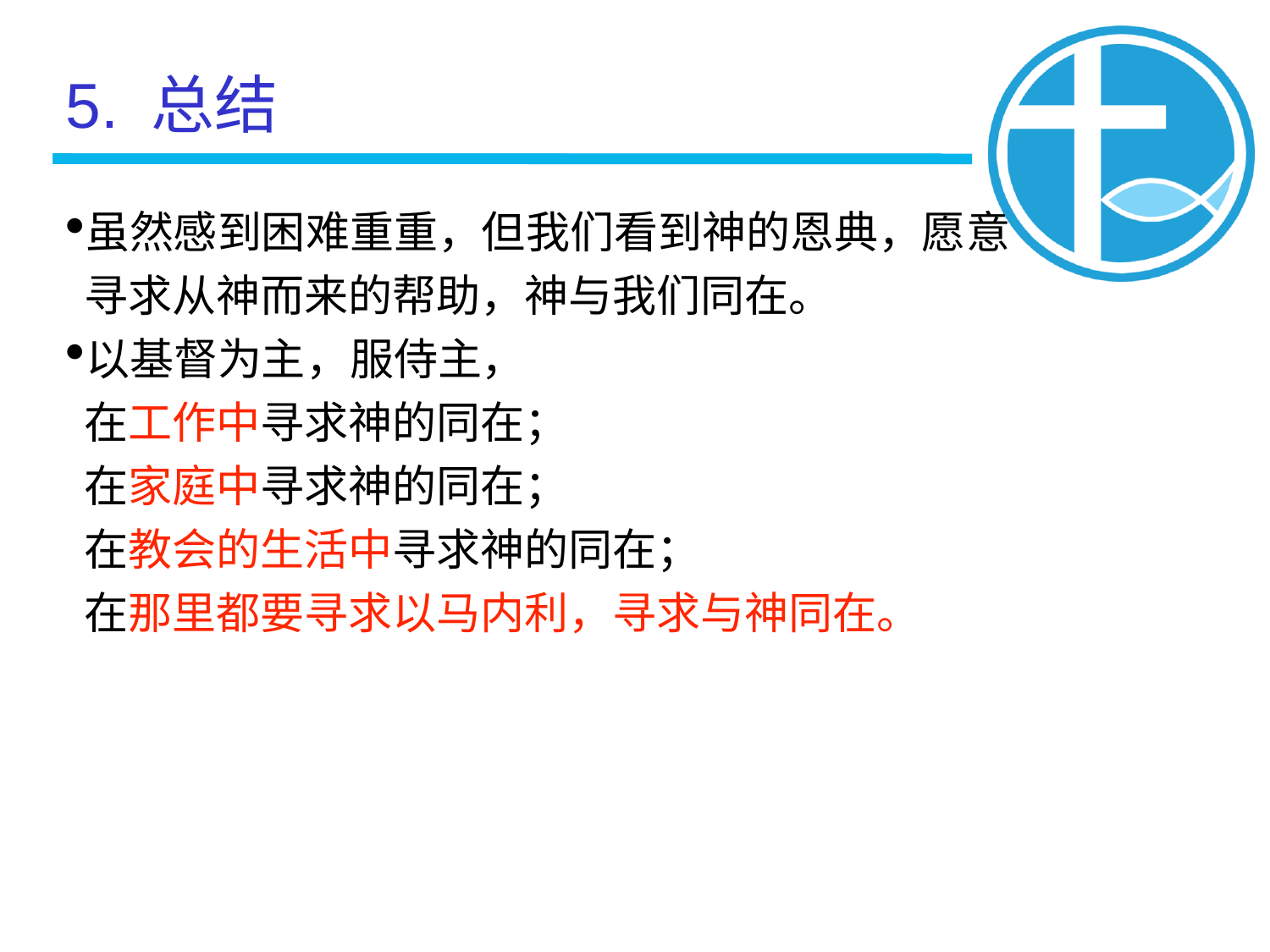

5. 总结
虽然感到困难重重，但我们看到神的恩典，愿意寻求从神而来的帮助，神与我们同在。
以基督为主，服侍主，
在工作中寻求神的同在；
在家庭中寻求神的同在；
在教会的生活中寻求神的同在；
在那里都要寻求以马内利，寻求与神同在。